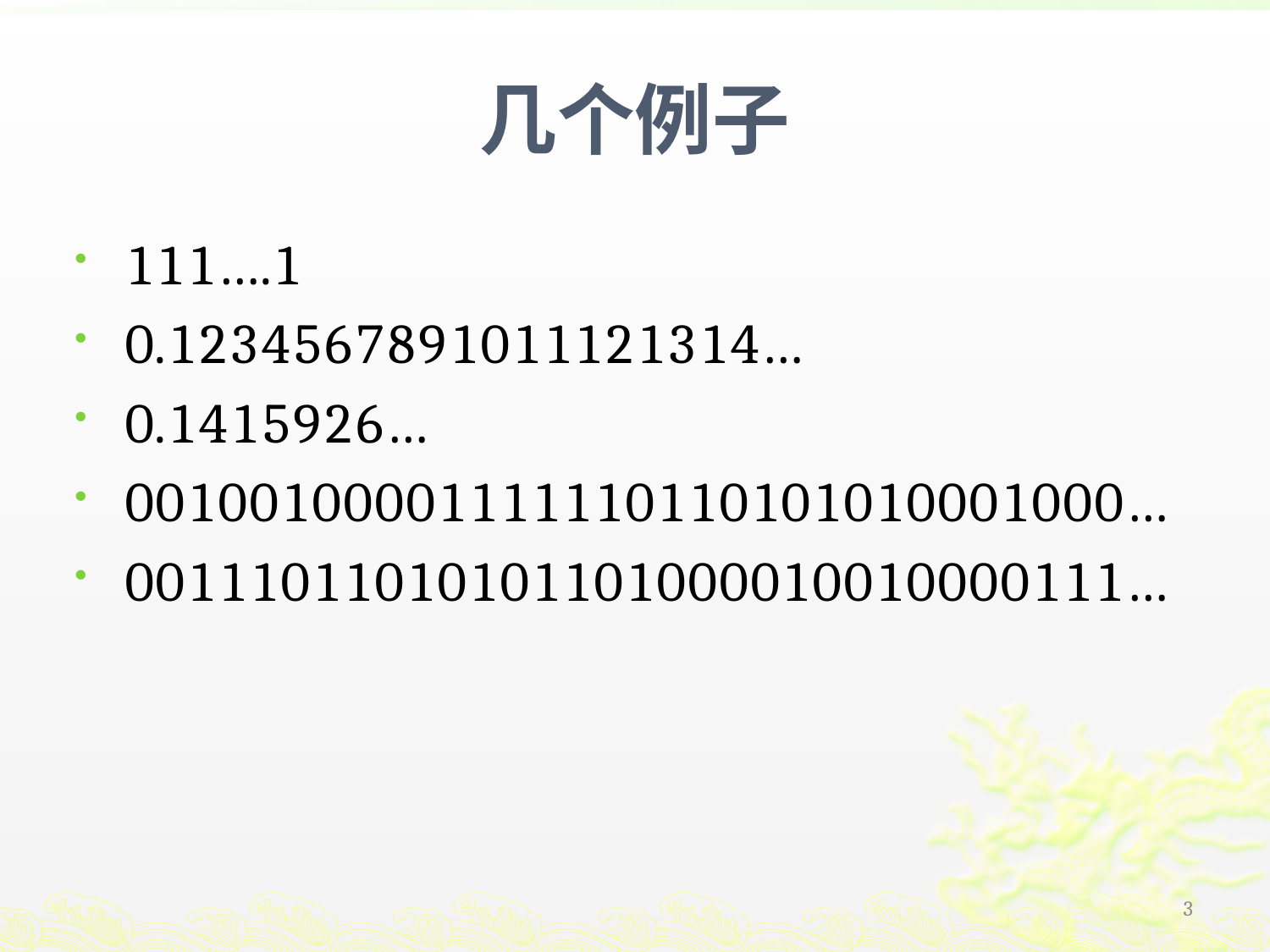

# 几个例子
111….1
0.1234567891011121314…
0.1415926…
00100100001111110110101010001000…
00111011010101101000010010000111…
3